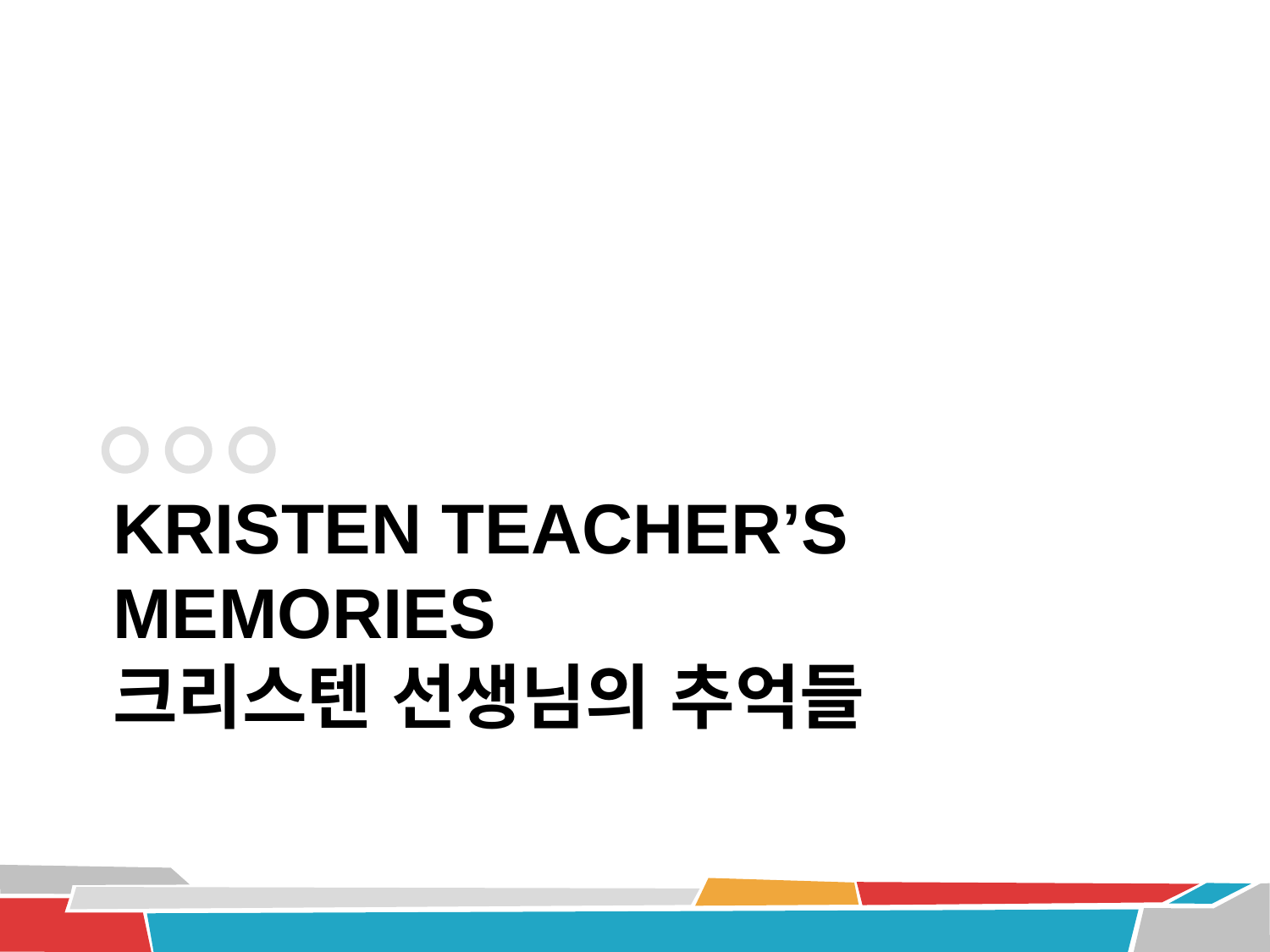

# Kristen Teacher’s Memories 크리스텐 선생님의 추억들